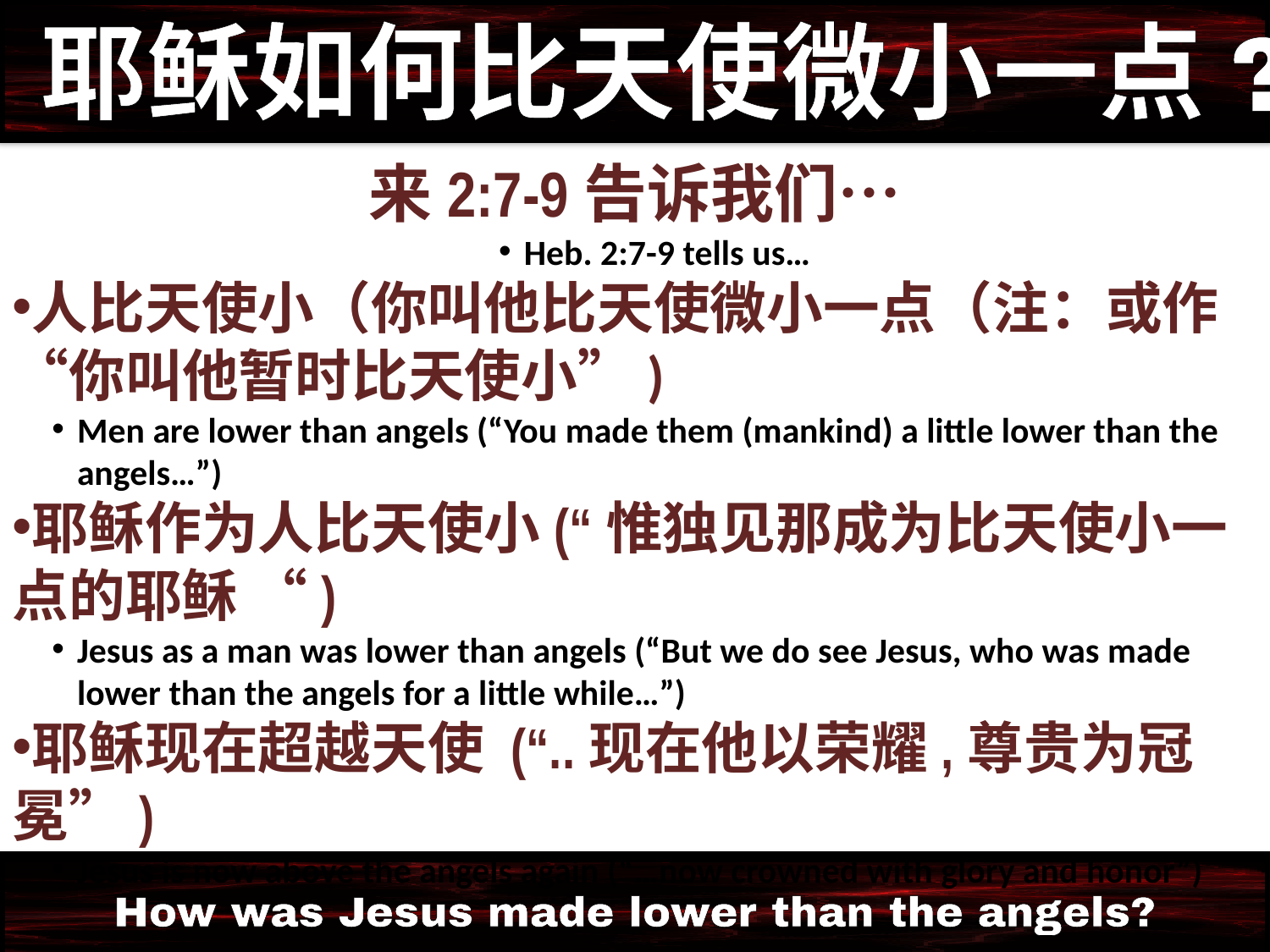

耶稣如何比天使微小一点?
来2:7-9告诉我们…
Heb. 2:7-9 tells us…
人比天使小（你叫他比天使微小一点（注：或作“你叫他暂时比天使小”)
Men are lower than angels (“You made them (mankind) a little lower than the angels…”)
耶稣作为人比天使小(“惟独见那成为比天使小一点的耶稣 “)
Jesus as a man was lower than angels (“But we do see Jesus, who was made lower than the angels for a little while…”)
耶稣现在超越天使 (“..现在他以荣耀,尊贵为冠冕”)
Jesus is now above the angels again (“…now crowned with glory and honor”)

How was Jesus made lower than the angels?